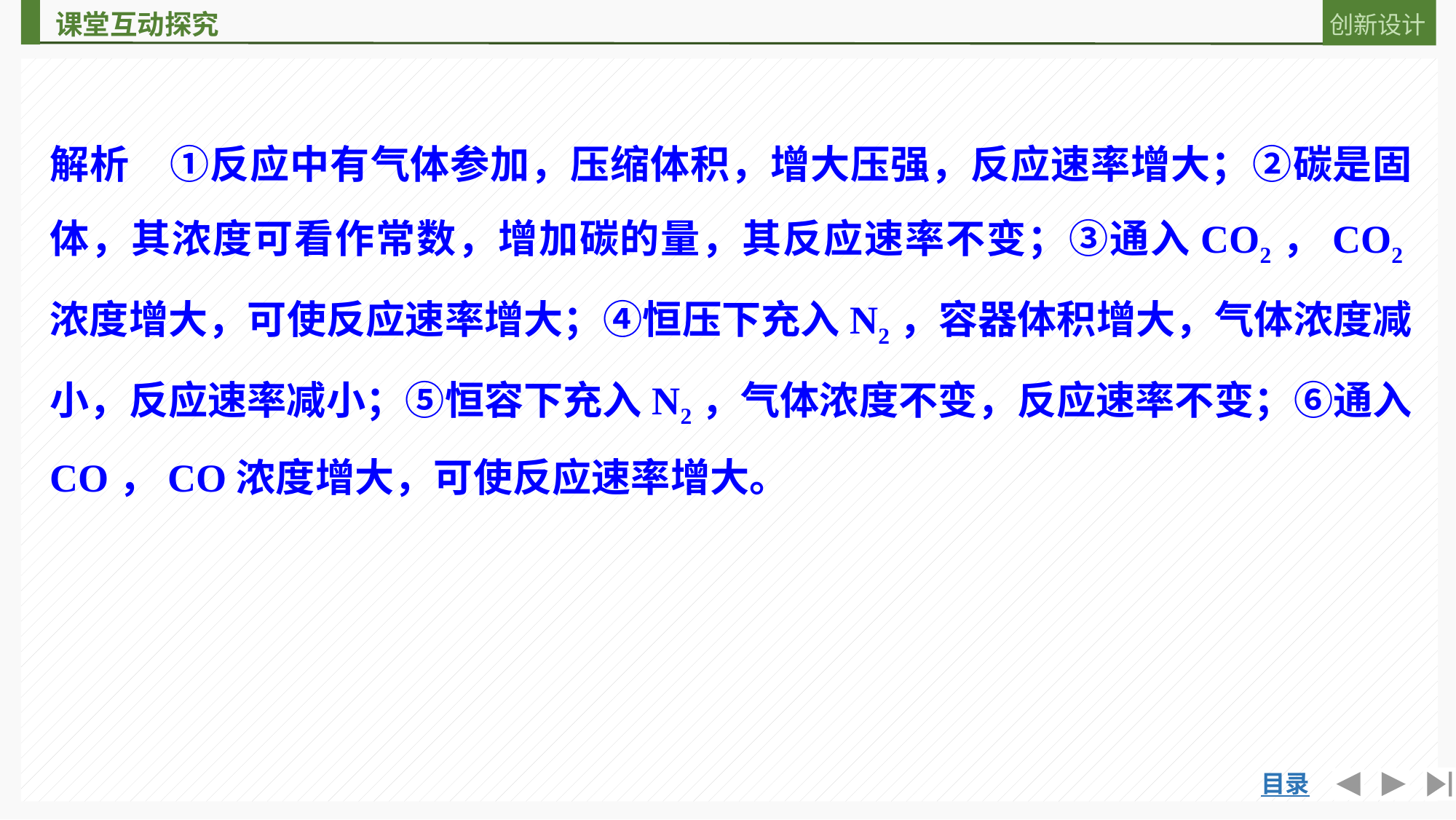

解析　①反应中有气体参加，压缩体积，增大压强，反应速率增大；②碳是固体，其浓度可看作常数，增加碳的量，其反应速率不变；③通入CO2，CO2浓度增大，可使反应速率增大；④恒压下充入N2，容器体积增大，气体浓度减小，反应速率减小；⑤恒容下充入N2，气体浓度不变，反应速率不变；⑥通入CO，CO浓度增大，可使反应速率增大。